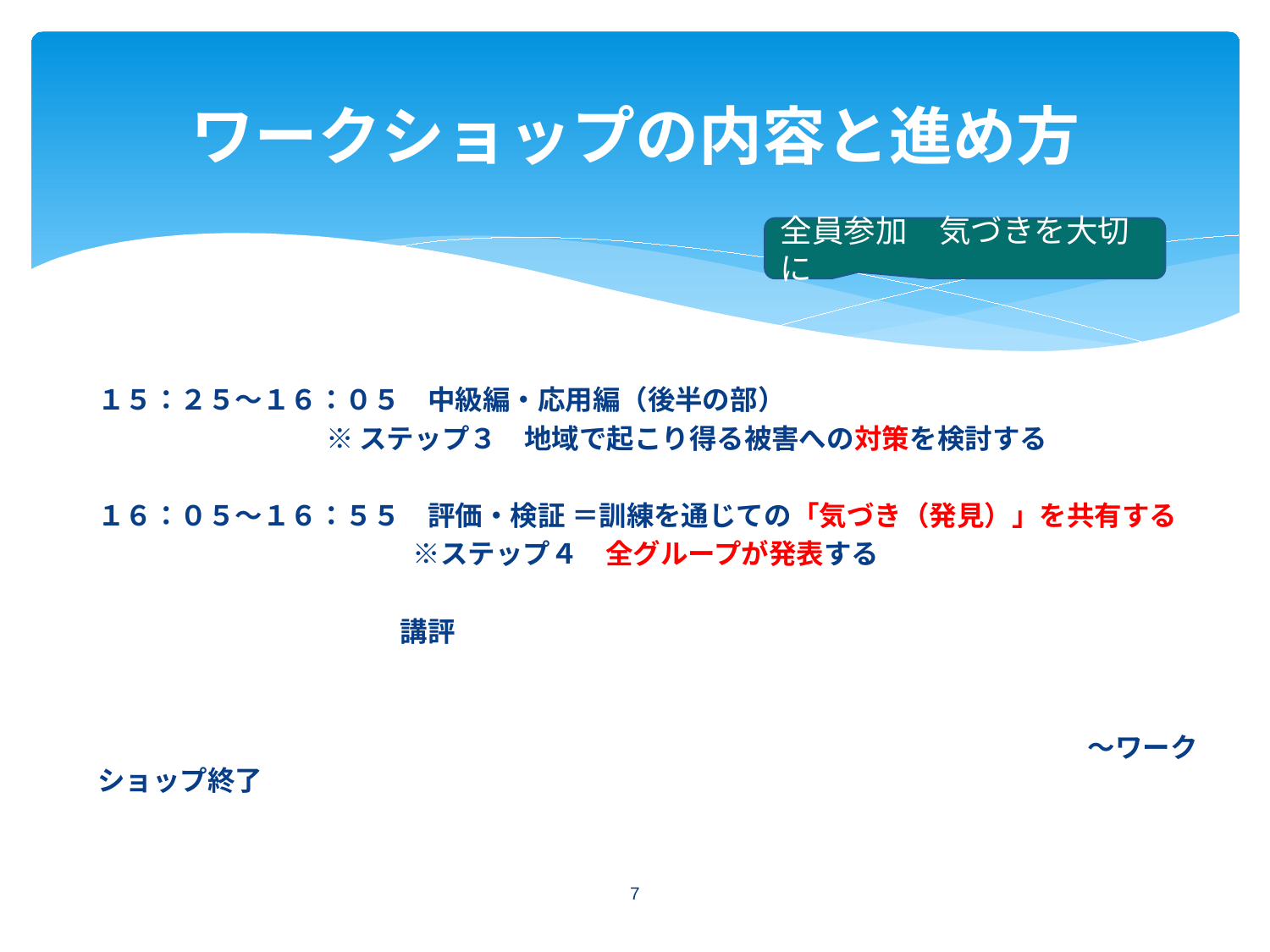

# ワークショップの内容と進め方
全員参加　気づきを大切に
１５：２５～１６：０５　中級編・応用編（後半の部）
                                    ※ステップ３　地域で起こり得る被害への対策を検討する

１６：０５～１６：５５　評価・検証 ＝訓練を通じての「気づき（発見）」を共有する
　　　　　　　　　　　  ※ステップ４　全グループが発表する

　　　　　　　　　　　講評

　　　　　　　　　　　　　　　　　　　　　　　　　　　　　　　　　　　　～ワークショップ終了

7